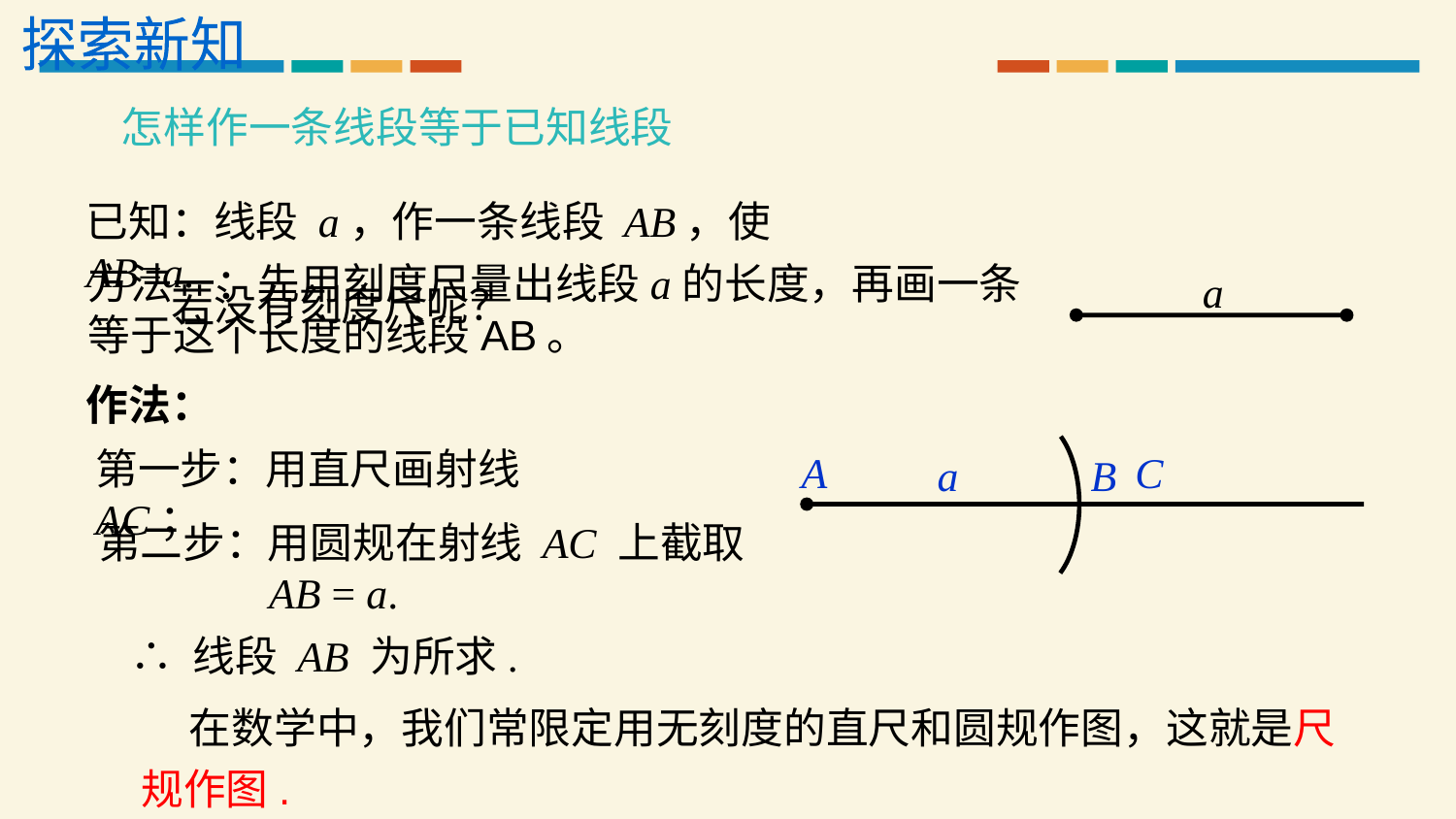

探索新知
怎样作一条线段等于已知线段
已知：线段 a，作一条线段 AB，使 AB=a.

方法一：先用刻度尺量出线段a的长度，再画一条
等于这个长度的线段AB。
a
若没有刻度尺呢？

作法：
第一步：用直尺画射线 AC；

A                             C
B
a

第二步：用圆规在射线 AC 上截取
                AB = a.
∴ 线段 AB 为所求.
    在数学中，我们常限定用无刻度的直尺和圆规作图，这就是尺规作图.